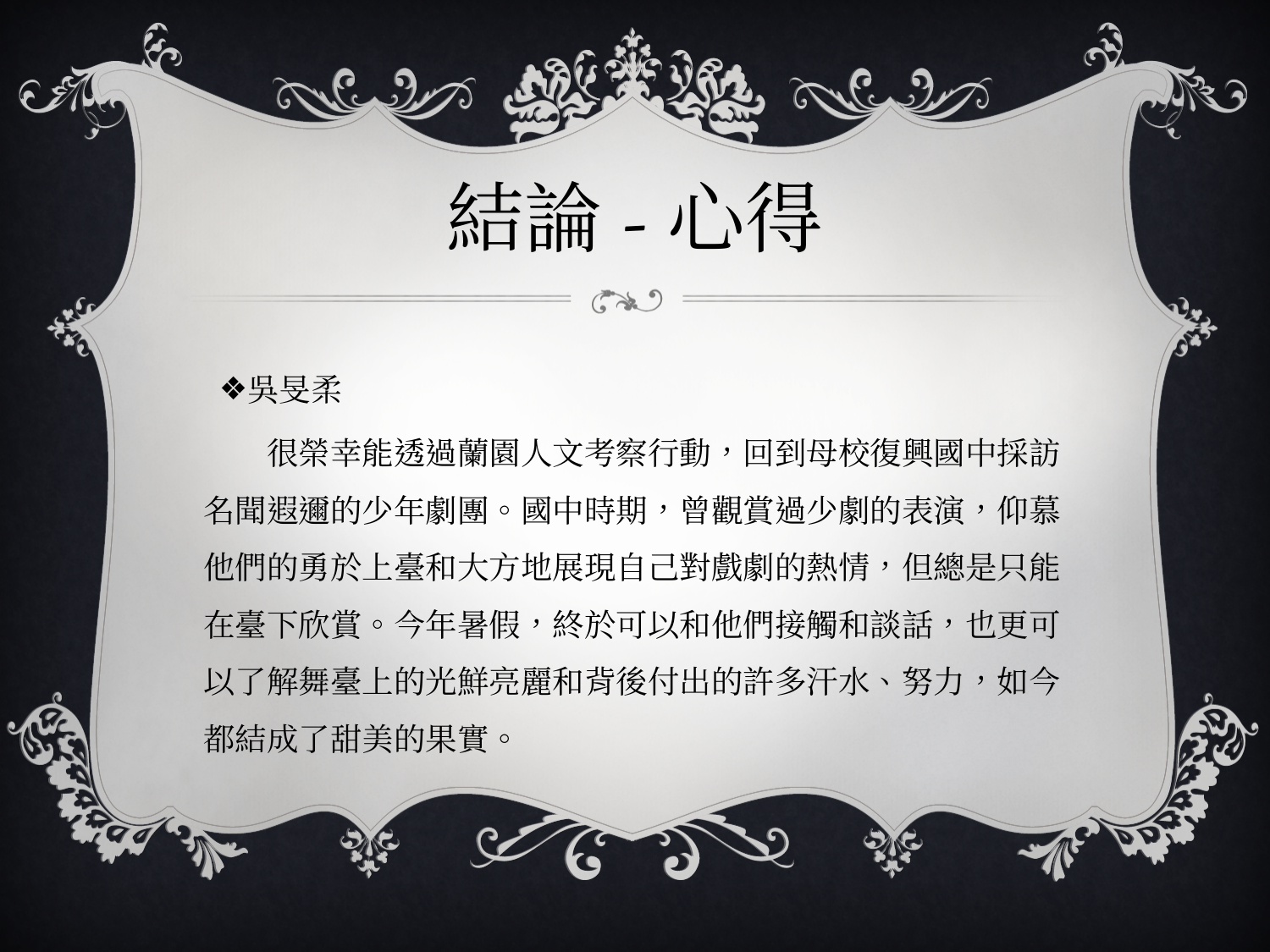

# 結論-心得
吳旻柔
　　很榮幸能透過蘭園人文考察行動，回到母校復興國中採訪名聞遐邇的少年劇團。國中時期，曾觀賞過少劇的表演，仰慕他們的勇於上臺和大方地展現自己對戲劇的熱情，但總是只能在臺下欣賞。今年暑假，終於可以和他們接觸和談話，也更可以了解舞臺上的光鮮亮麗和背後付出的許多汗水、努力，如今都結成了甜美的果實。